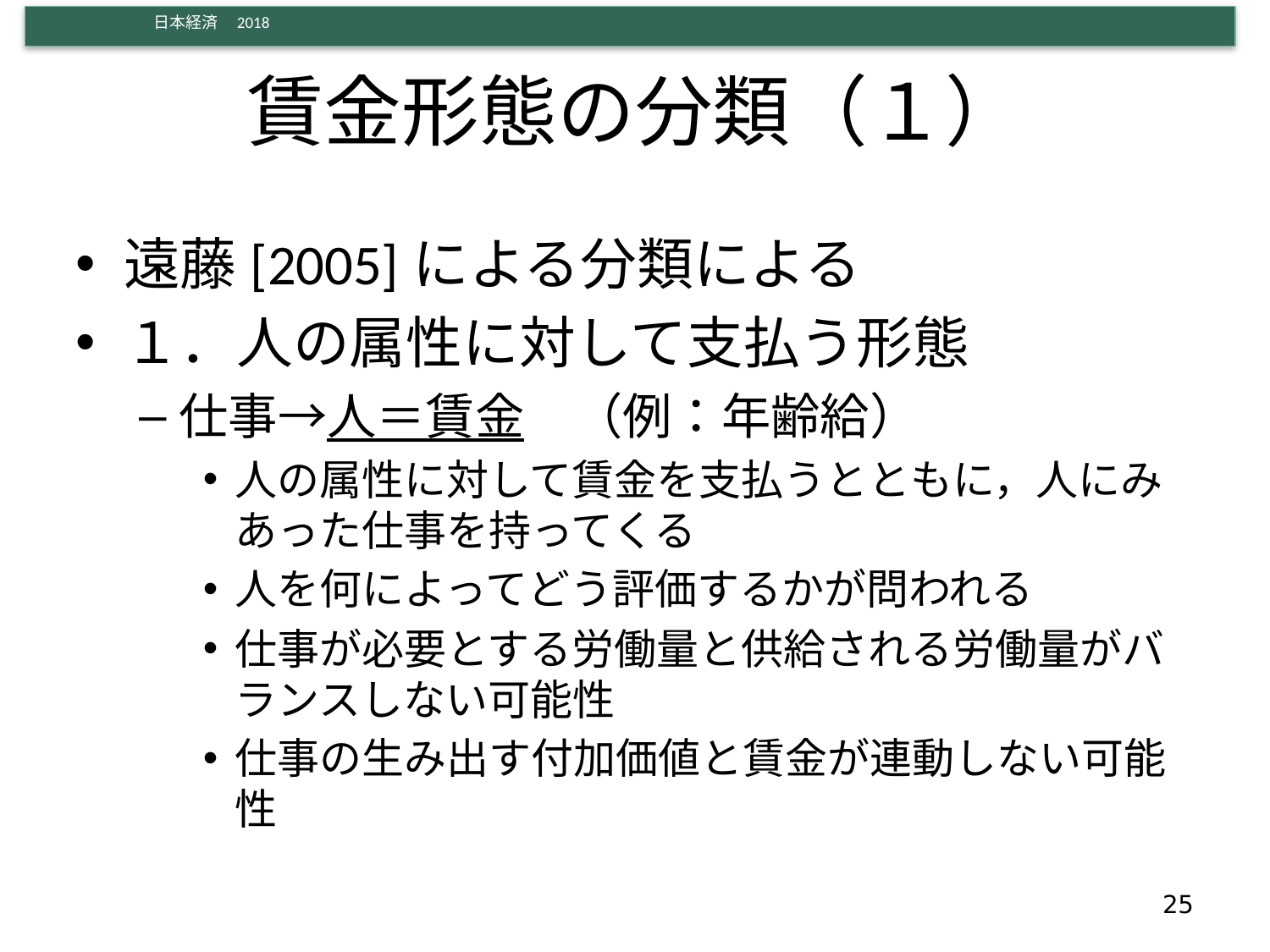

# 賃金形態の分類（１）
遠藤[2005]による分類による
１．人の属性に対して支払う形態
仕事→人＝賃金　（例：年齢給）
人の属性に対して賃金を支払うとともに，人にみあった仕事を持ってくる
人を何によってどう評価するかが問われる
仕事が必要とする労働量と供給される労働量がバランスしない可能性
仕事の生み出す付加価値と賃金が連動しない可能性

25